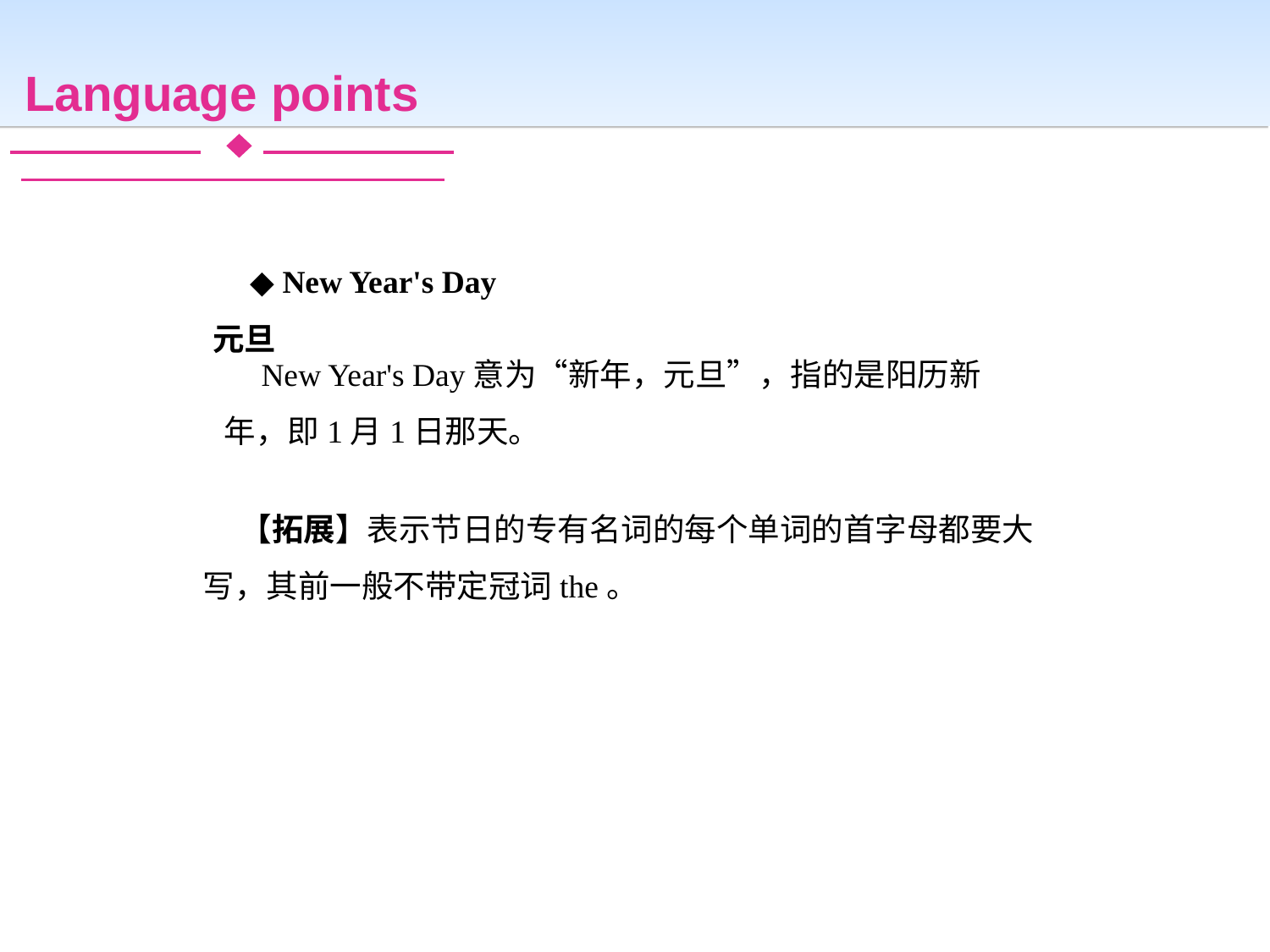

Language points

◆ New Year's Day 元旦
New Year's Day意为“新年，元旦”，指的是阳历新年，即1月1日那天。
【拓展】表示节日的专有名词的每个单词的首字母都要大写，其前一般不带定冠词the。